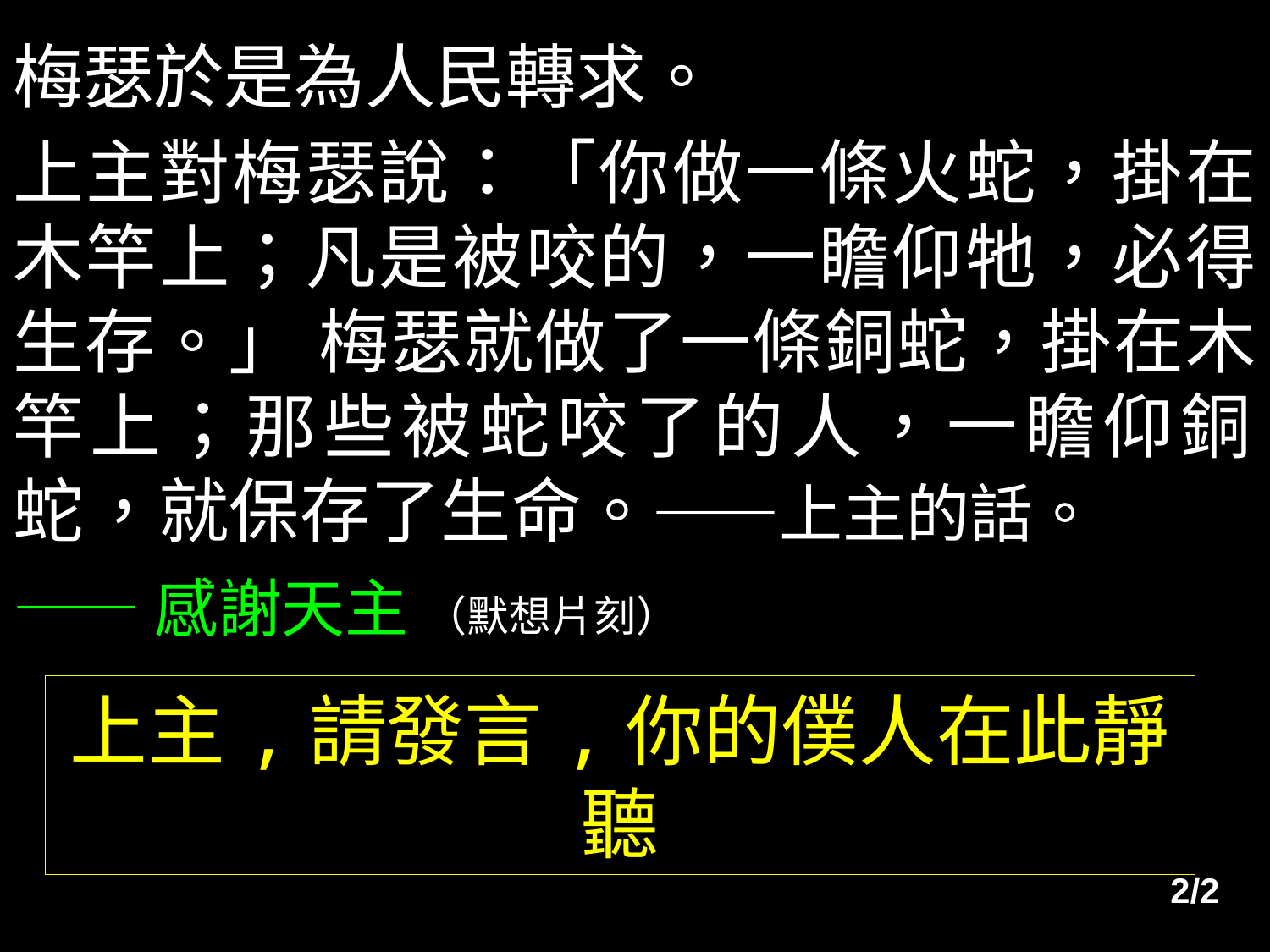

梅瑟於是為人民轉求。
上主對梅瑟說：「你做一條火蛇，掛在木竿上；凡是被咬的，一瞻仰牠，必得生存。」 梅瑟就做了一條銅蛇，掛在木竿上；那些被蛇咬了的人，一瞻仰銅蛇，就保存了生命。——上主的話。
——感謝天主 （默想片刻）
上主,請發言,你的僕人在此靜聽
2/2